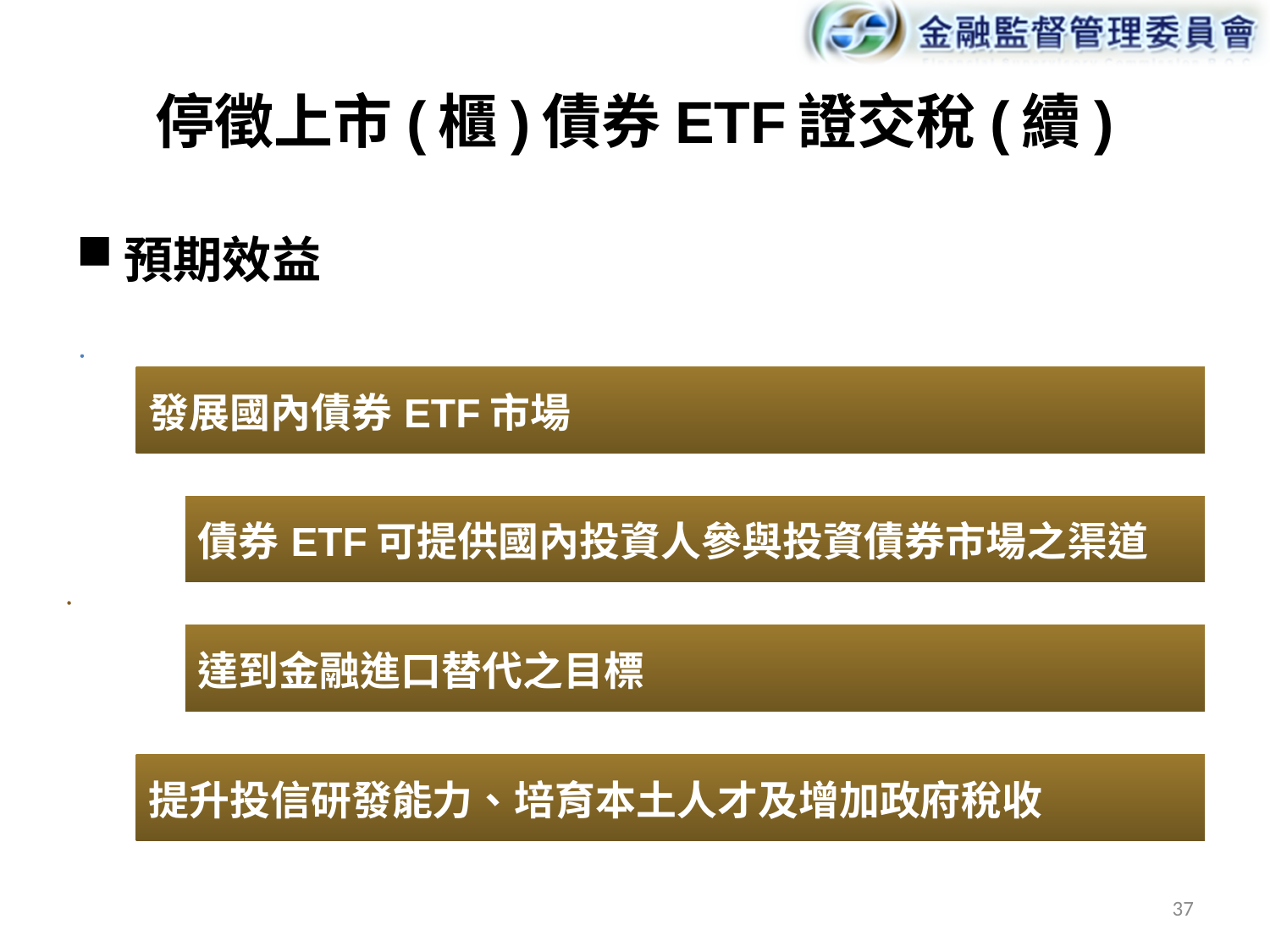

# 停徵上市(櫃)債券ETF證交稅(續)
預期效益
發展國內債券ETF市場
債券ETF可提供國內投資人參與投資債券市場之渠道
達到金融進口替代之目標
提升投信研發能力、培育本土人才及增加政府稅收
37